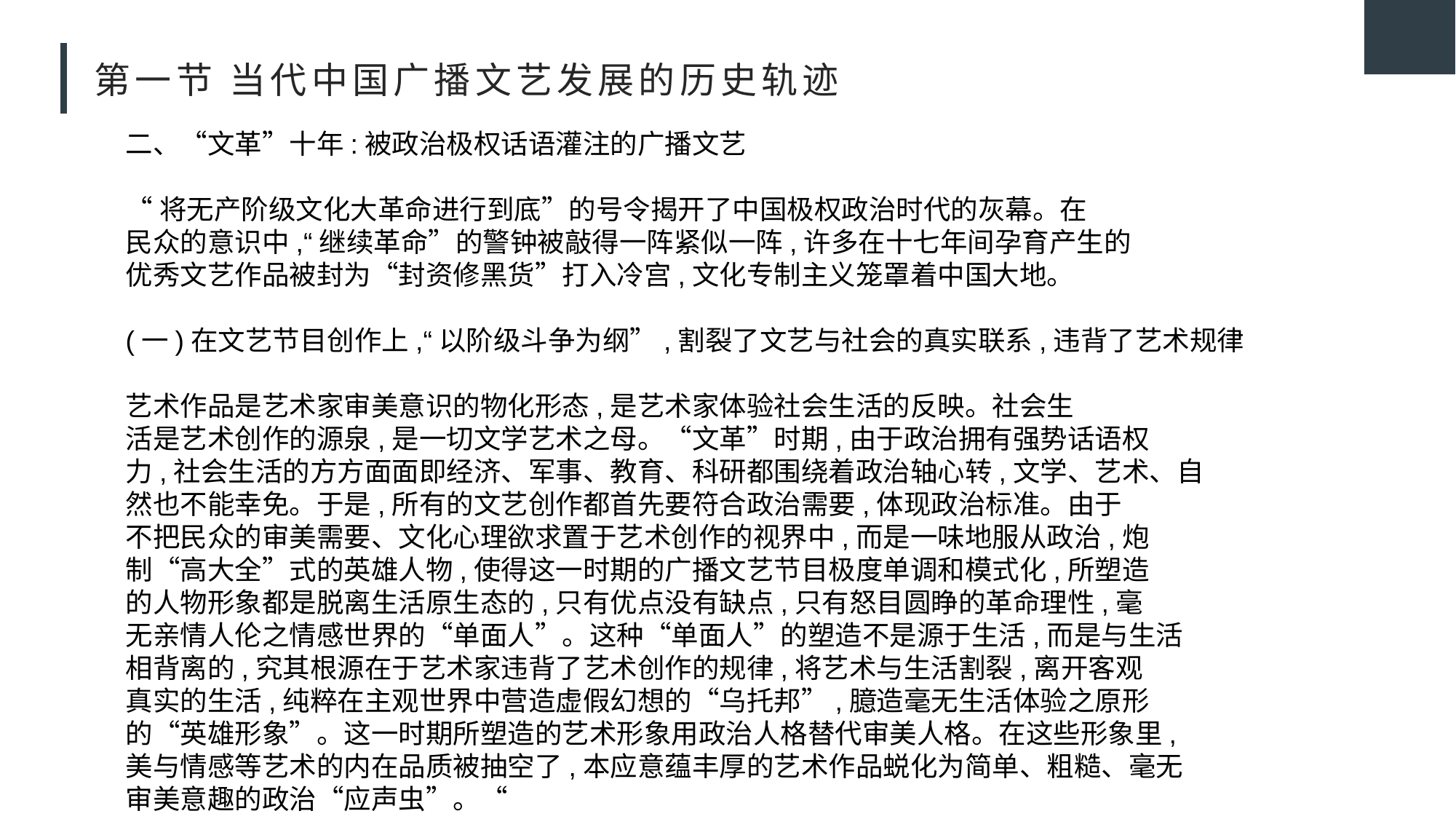

# 第一节 当代中国广播文艺发展的历史轨迹
二、“文革”十年:被政治极权话语灌注的广播文艺

“将无产阶级文化大革命进行到底”的号令揭开了中国极权政治时代的灰幕。在
民众的意识中,“继续革命”的警钟被敲得一阵紧似一阵,许多在十七年间孕育产生的
优秀文艺作品被封为“封资修黑货”打入冷宫,文化专制主义笼罩着中国大地。

(一)在文艺节目创作上,“以阶级斗争为纲”,割裂了文艺与社会的真实联系,违背了艺术规律

艺术作品是艺术家审美意识的物化形态,是艺术家体验社会生活的反映。社会生
活是艺术创作的源泉,是一切文学艺术之母。“文革”时期,由于政治拥有强势话语权
力,社会生活的方方面面即经济、军事、教育、科研都围绕着政治轴心转,文学、艺术、自
然也不能幸免。于是,所有的文艺创作都首先要符合政治需要,体现政治标准。由于
不把民众的审美需要、文化心理欲求置于艺术创作的视界中,而是一味地服从政治,炮
制“高大全”式的英雄人物,使得这一时期的广播文艺节目极度单调和模式化,所塑造
的人物形象都是脱离生活原生态的,只有优点没有缺点,只有怒目圆睁的革命理性,毫
无亲情人伦之情感世界的“单面人”。这种“单面人”的塑造不是源于生活,而是与生活
相背离的,究其根源在于艺术家违背了艺术创作的规律,将艺术与生活割裂,离开客观
真实的生活,纯粹在主观世界中营造虚假幻想的“乌托邦”,臆造毫无生活体验之原形
的“英雄形象”。这一时期所塑造的艺术形象用政治人格替代审美人格。在这些形象里,
美与情感等艺术的内在品质被抽空了,本应意蕴丰厚的艺术作品蜕化为简单、粗糙、毫无
审美意趣的政治“应声虫”。“